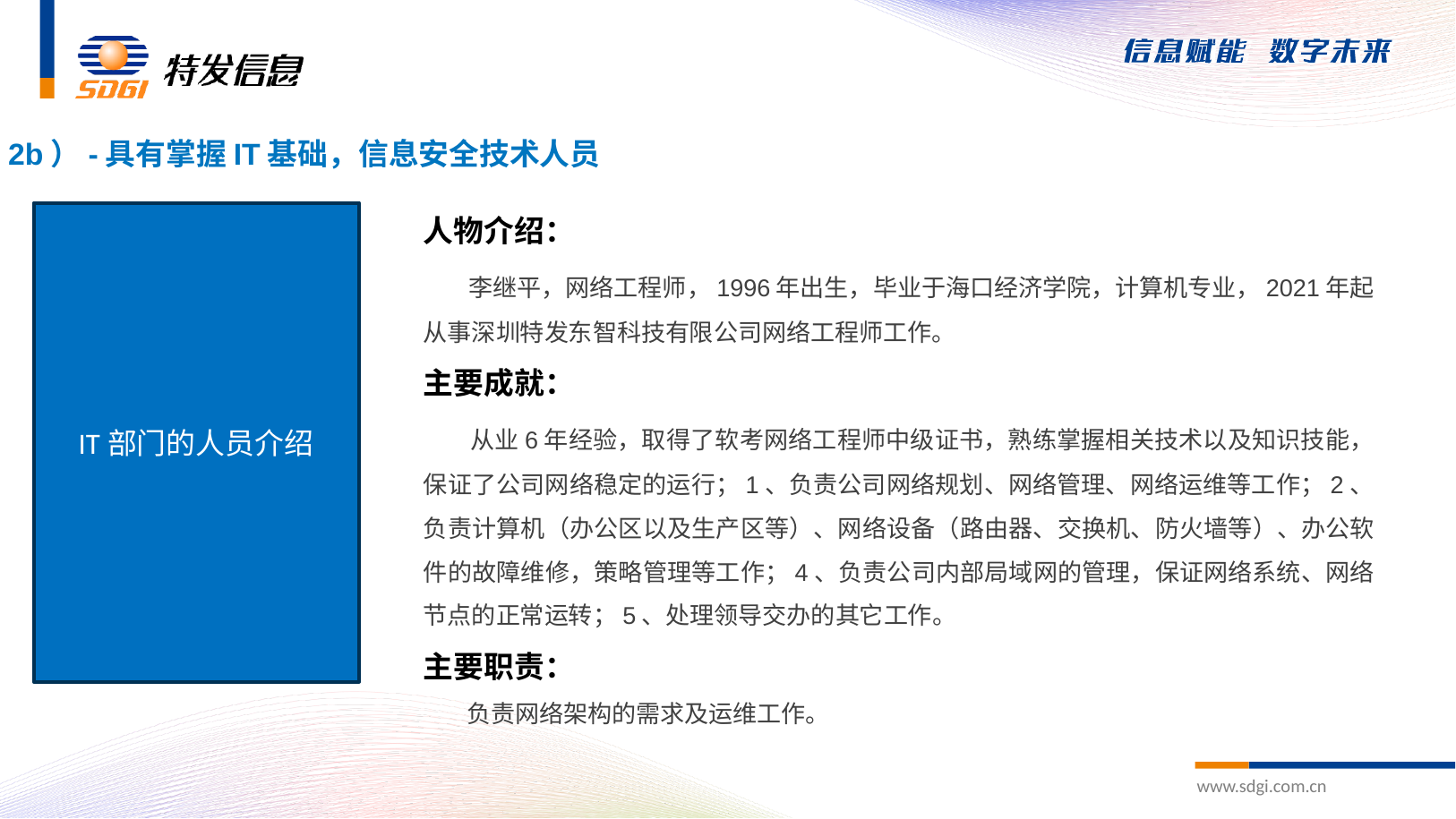

2b）-具有掌握IT基础，信息安全技术人员
人物介绍：
      李继平，网络工程师，1996年出生，毕业于海口经济学院，计算机专业，2021年起从事深圳特发东智科技有限公司网络工程师工作。
主要成就：
      从业6年经验，取得了软考网络工程师中级证书，熟练掌握相关技术以及知识技能，保证了公司网络稳定的运行；1、负责公司网络规划、网络管理、网络运维等工作；2、负责计算机（办公区以及生产区等）、网络设备（路由器、交换机、防火墙等）、办公软件的故障维修，策略管理等工作；4、负责公司内部局域网的管理，保证网络系统、网络节点的正常运转；5、处理领导交办的其它工作。
主要职责：
       负责网络架构的需求及运维工作。
IT部门的人员介绍